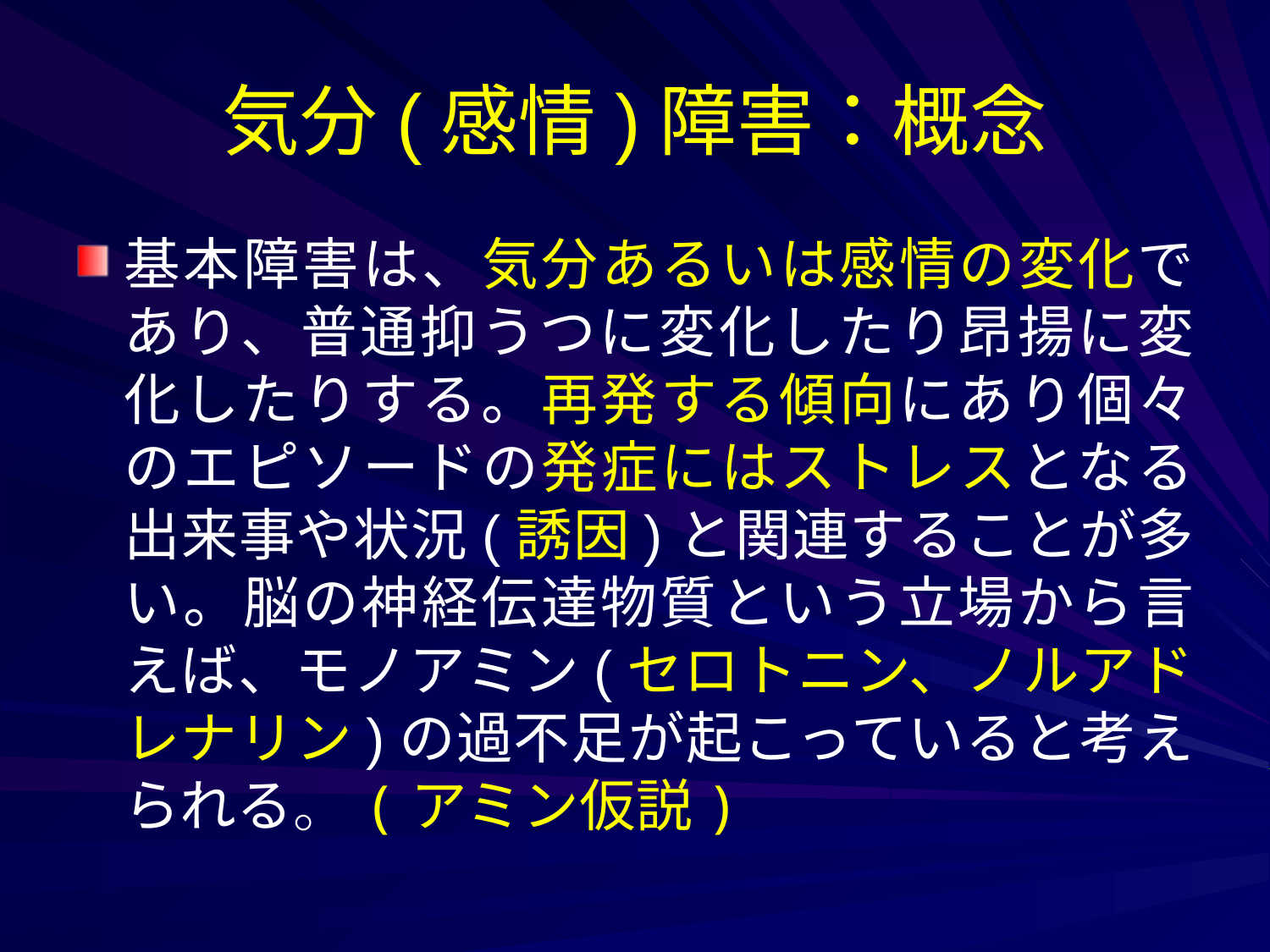

# 気分(感情)障害：概念
基本障害は、気分あるいは感情の変化であり、普通抑うつに変化したり昂揚に変化したりする。再発する傾向にあり個々のエピソードの発症にはストレスとなる出来事や状況(誘因)と関連することが多い。脳の神経伝達物質という立場から言えば、モノアミン(セロトニン、ノルアドレナリン)の過不足が起こっていると考えられる。(アミン仮説)